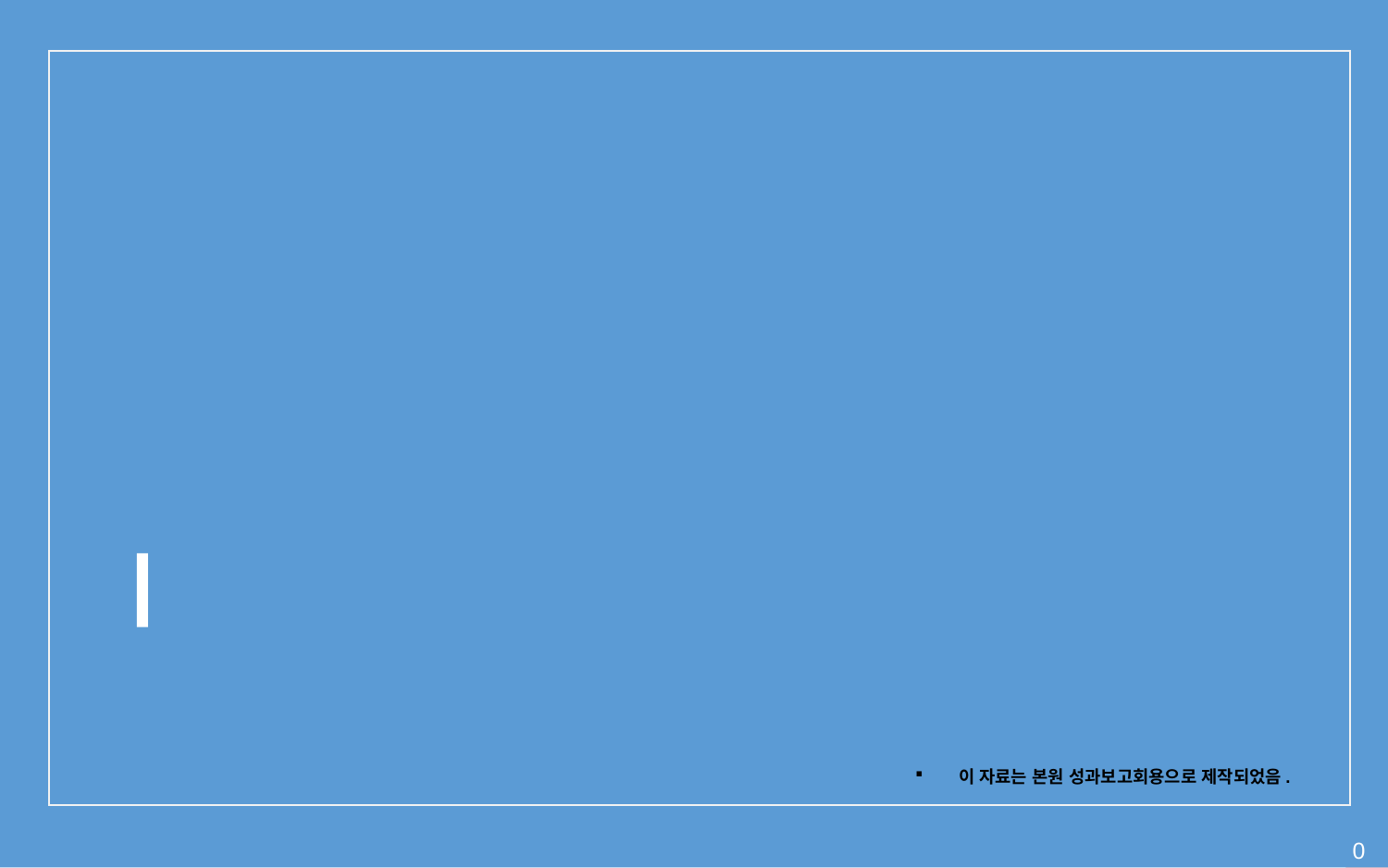

감사합니다

이 자료는 본원 성과보고회용으로 제작되었음.
21
0